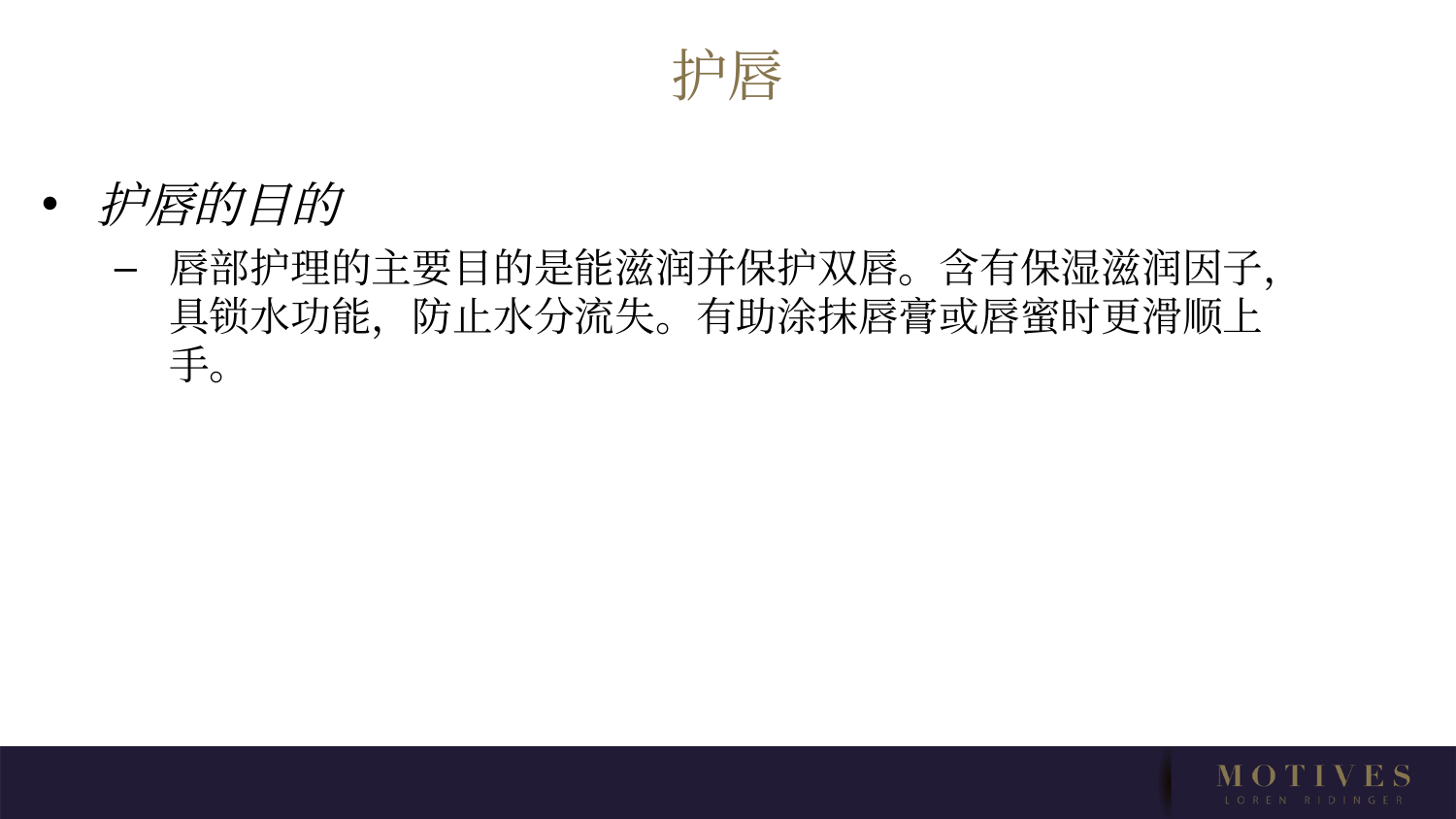

# 护唇
护唇的目的
唇部护理的主要目的是能滋润并保护双唇。含有保湿滋润因子，具锁水功能，防止水分流失。有助涂抹唇膏或唇蜜时更滑顺上手。